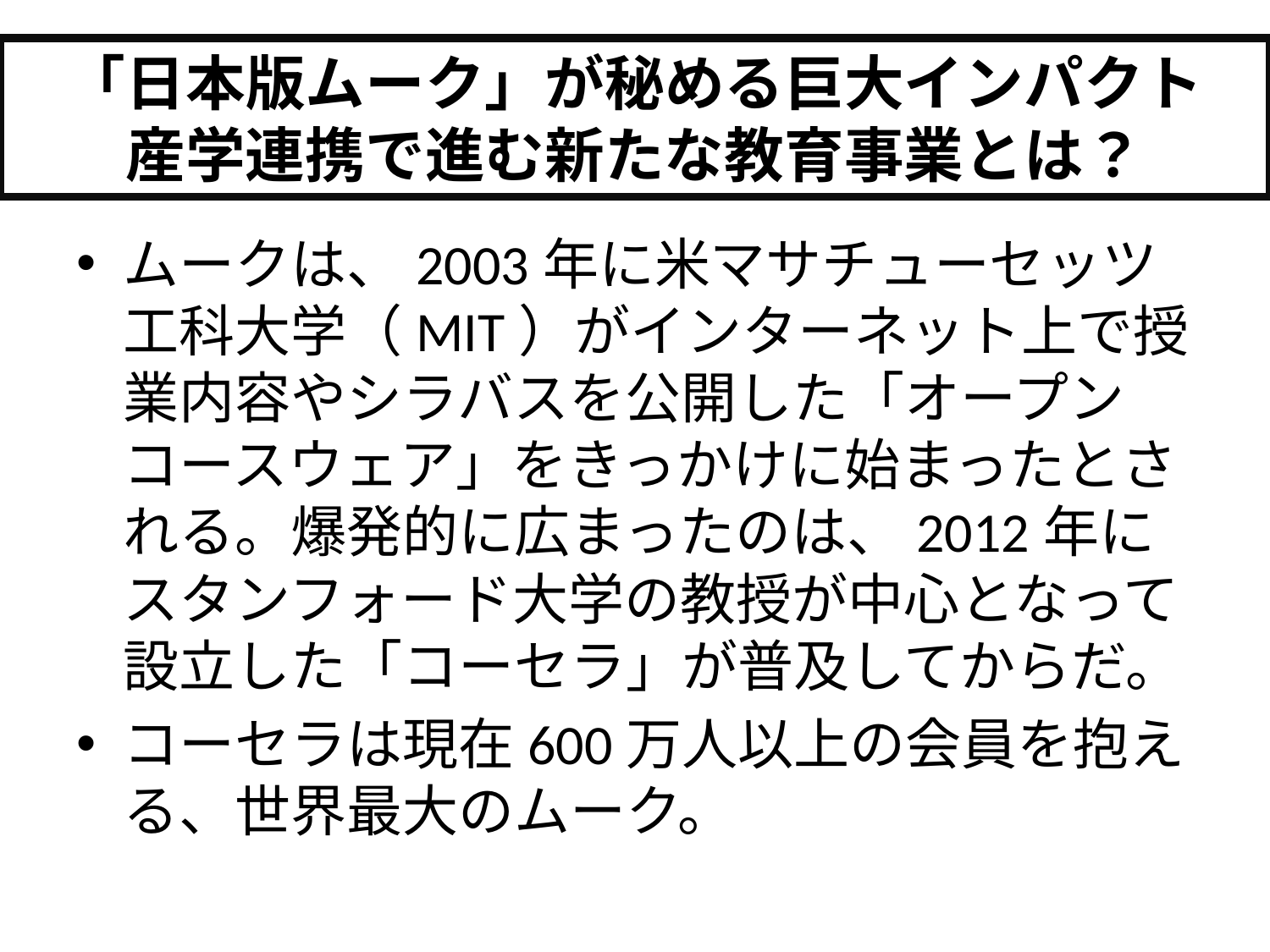

# 「日本版ムーク」が秘める巨大インパクト 産学連携で進む新たな教育事業とは？
ムークは、2003年に米マサチューセッツ工科大学（MIT）がインターネット上で授業内容やシラバスを公開した「オープンコースウェア」をきっかけに始まったとされる。爆発的に広まったのは、2012年にスタンフォード大学の教授が中心となって設立した「コーセラ」が普及してからだ。
コーセラは現在600万人以上の会員を抱える、世界最大のムーク。